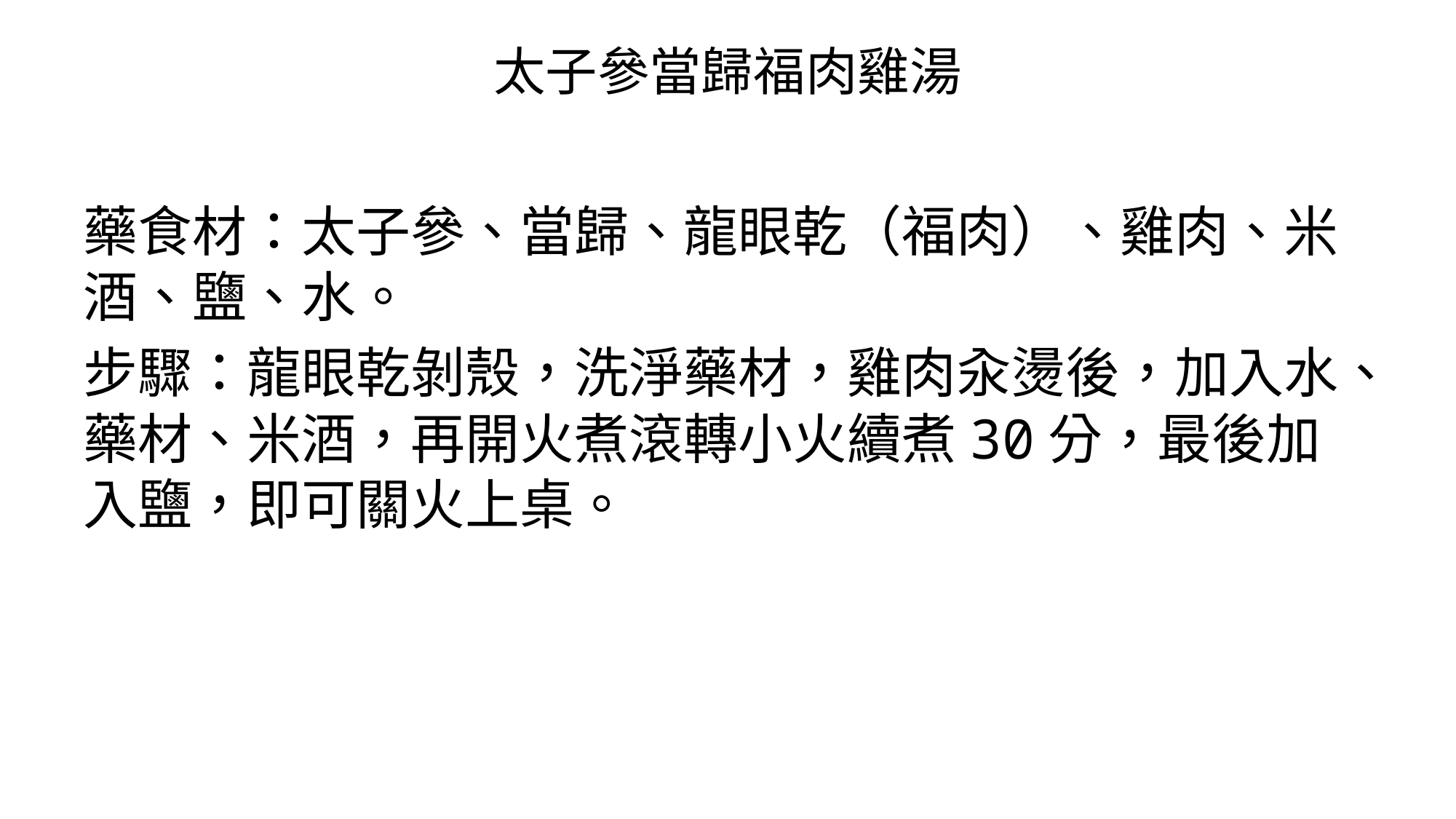

# 太子參當歸福肉雞湯
藥食材：太子參、當歸、龍眼乾（福肉）、雞肉、米酒、鹽、水。
步驟：龍眼乾剝殼，洗淨藥材，雞肉汆燙後，加入水、藥材、米酒，再開火煮滾轉小火續煮30分，最後加入鹽，即可關火上桌。